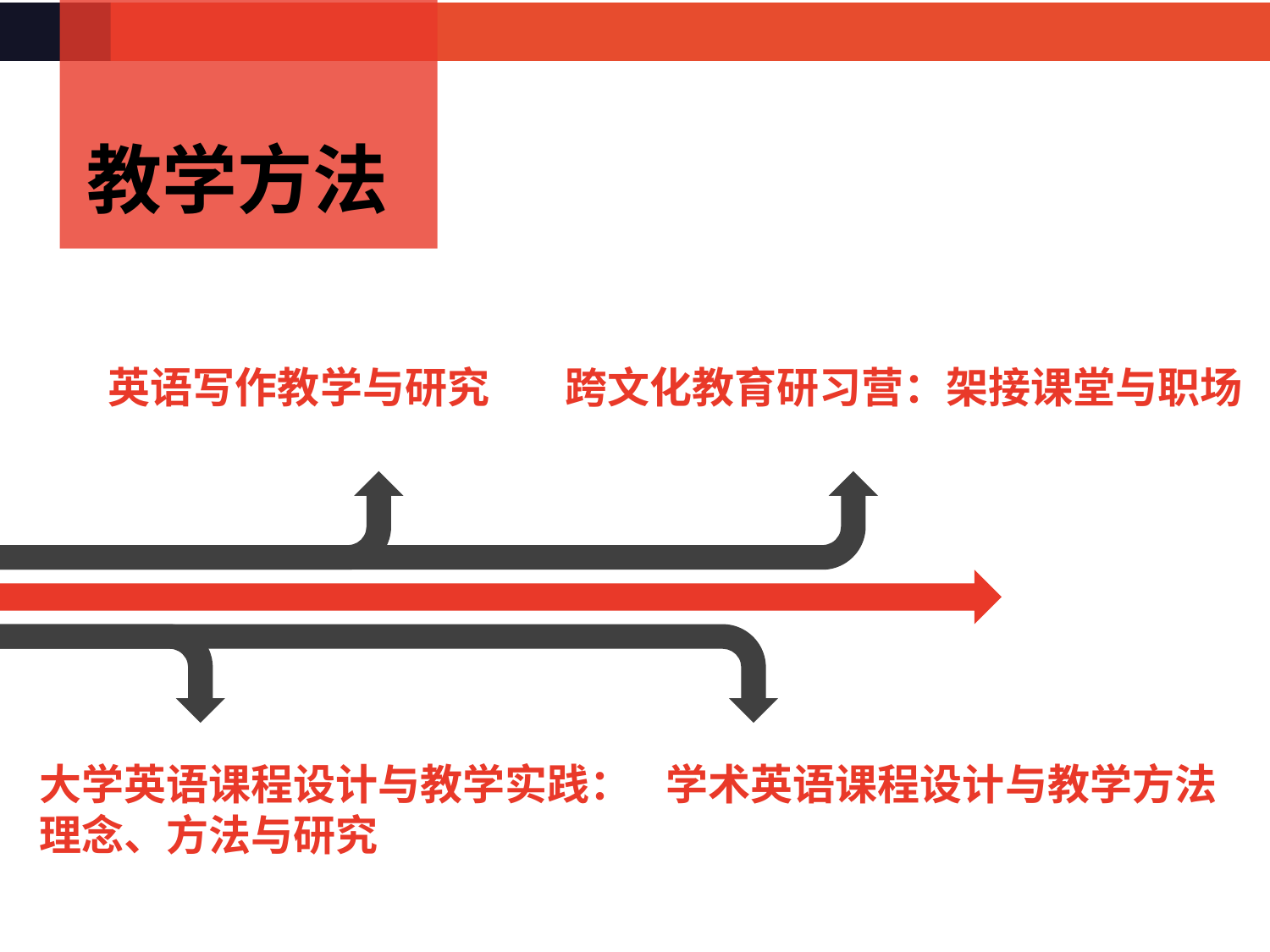

教学方法

英语写作教学与研究
跨文化教育研习营：架接课堂与职场

大学英语课程设计与教学实践：
理念、方法与研究
学术英语课程设计与教学方法